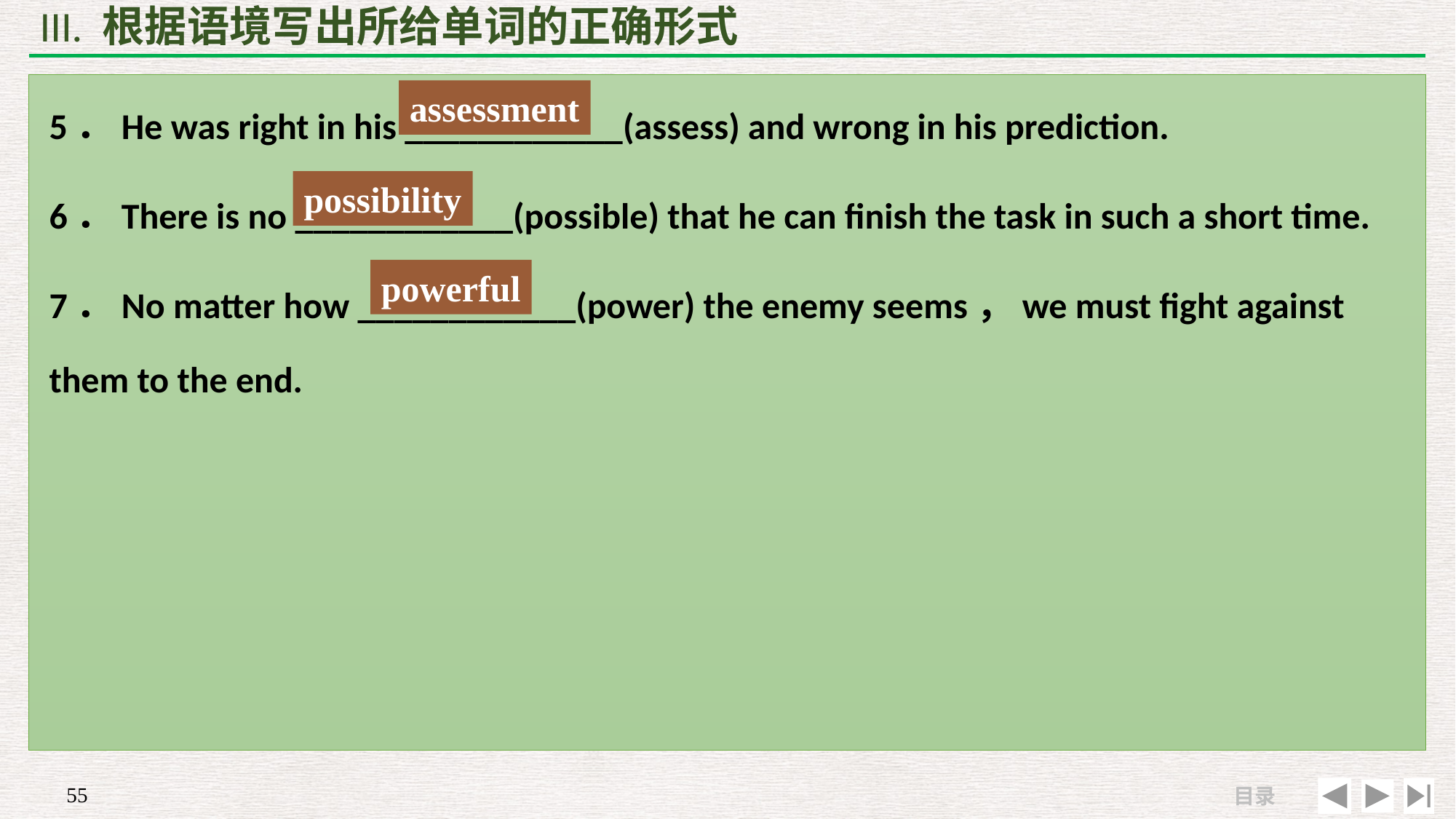

# III. 根据语境写出所给单词的正确形式
5．He was right in his ____________(assess) and wrong in his prediction.
6．There is no ____________(possible) that he can finish the task in such a short time.
7．No matter how ____________(power) the enemy seems，we must fight against them to the end.

assessment
possibility
powerful